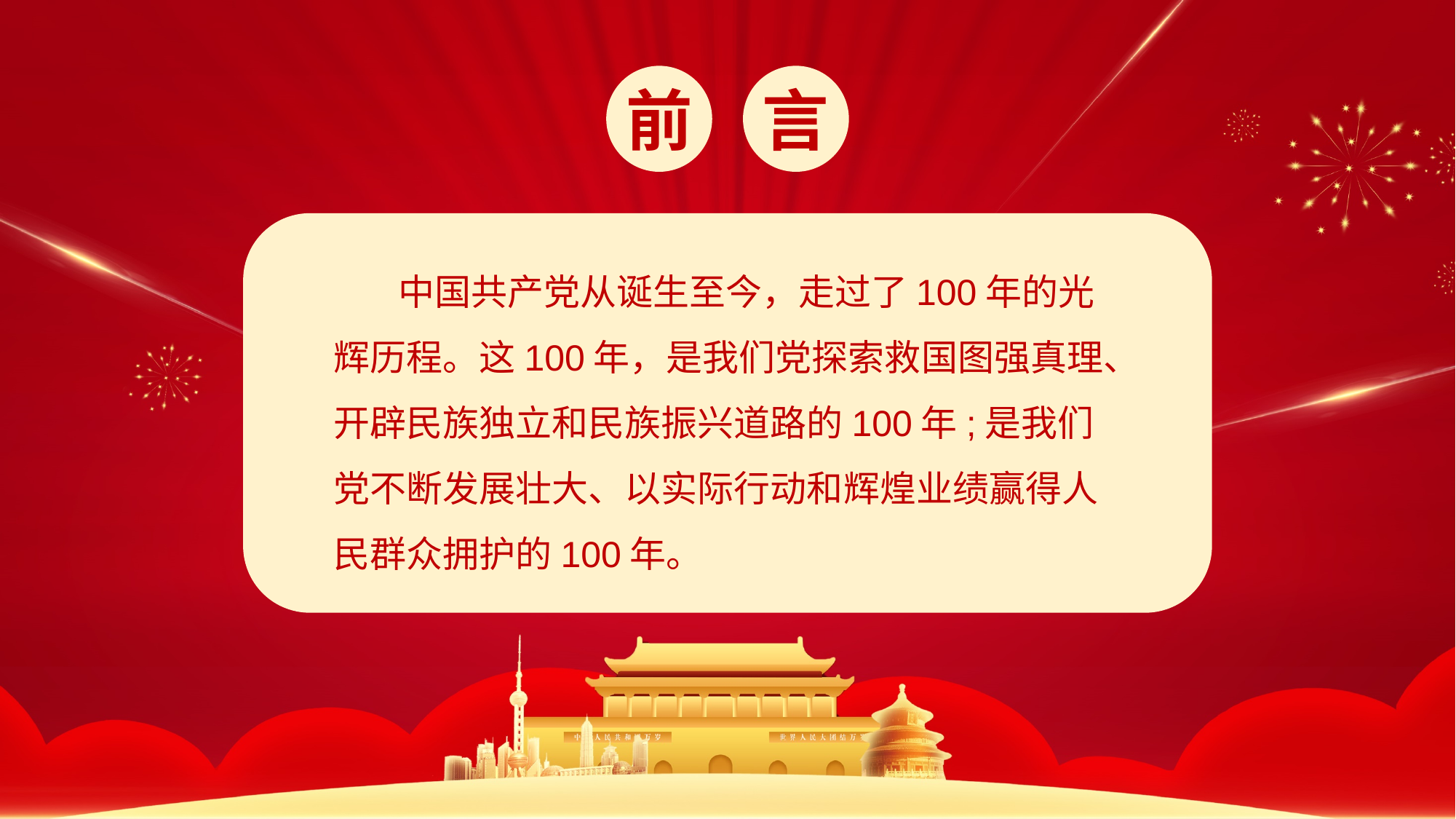

前
言

中国共产党从诞生至今，走过了100年的光辉历程。这100年，是我们党探索救国图强真理、开辟民族独立和民族振兴道路的100年;是我们党不断发展壮大、以实际行动和辉煌业绩赢得人民群众拥护的100年。